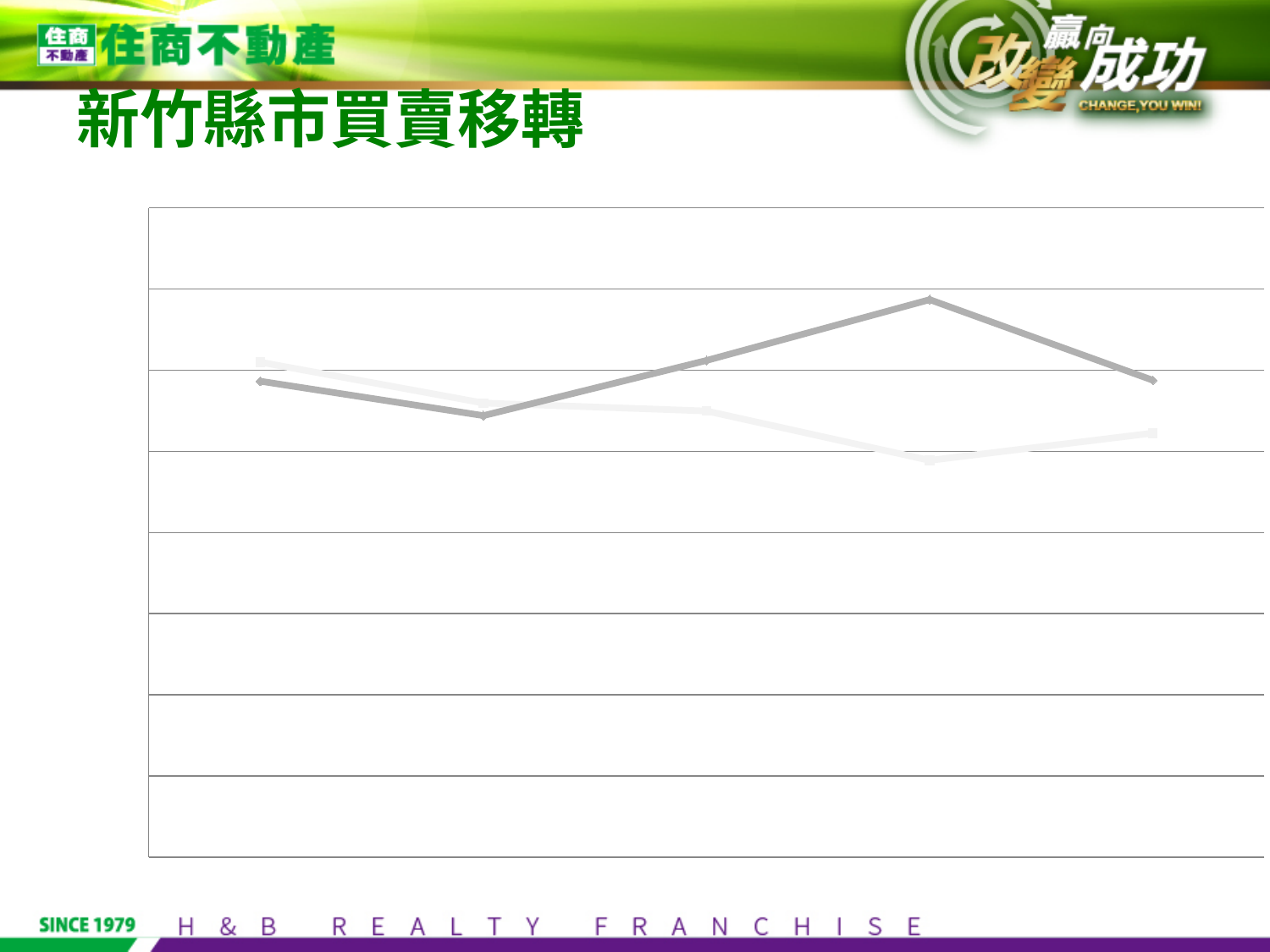

# 新竹縣市買賣移轉

### Chart

| Category | 新竹市 | 新竹縣 |
|---|---|---|
| 100年 | 12198.0 | 11729.0 |
| 101年 | 11190.0 | 10880.0 |
| 102年 | 10995.0 | 12240.0 |
| 103年 | 9779.0 | 13738.0 |
| 104年 | 10449.0 | 11752.0 |